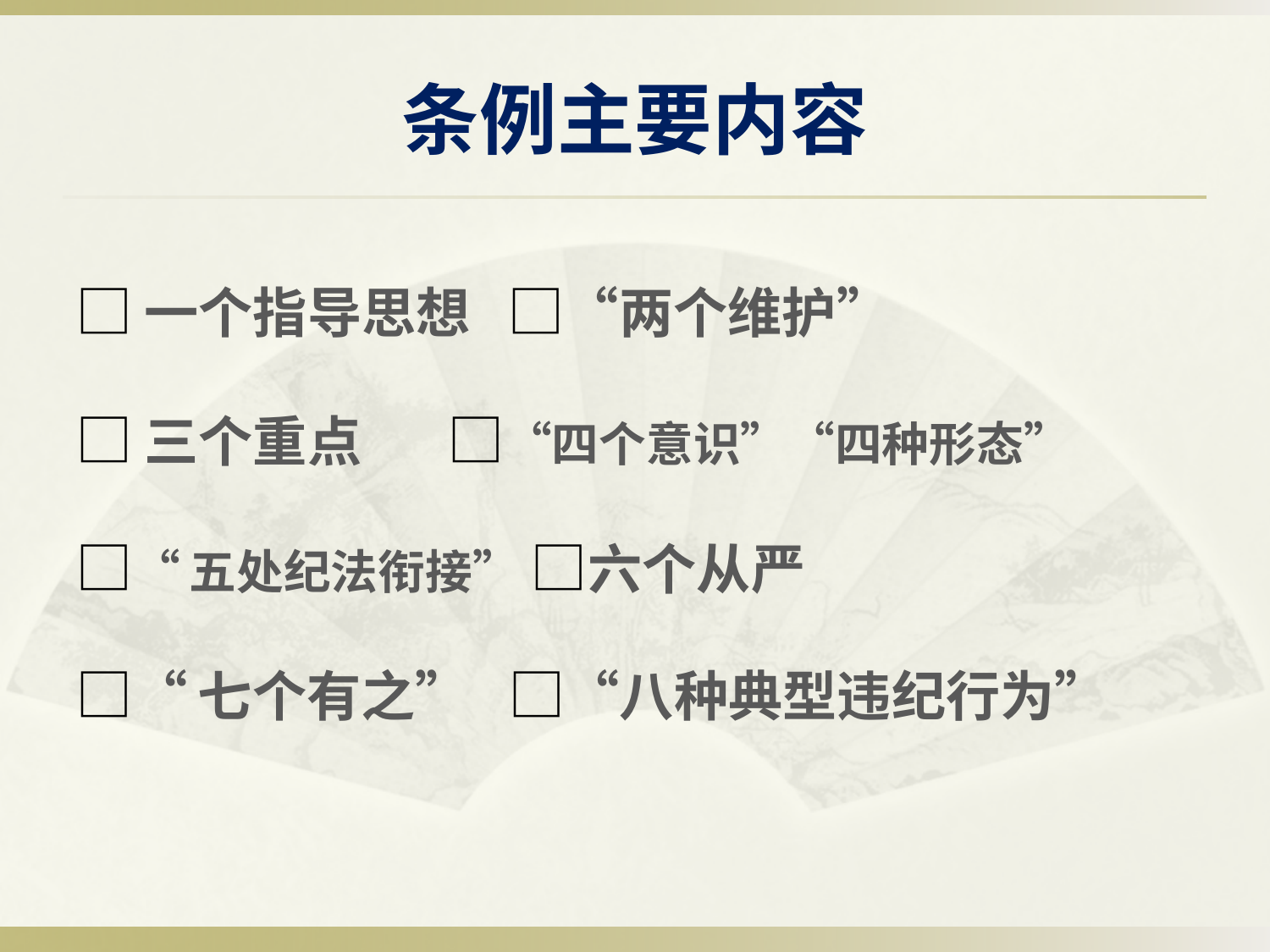

# 条例主要内容
□一个指导思想   □“两个维护”
□三个重点       □“四个意识”“四种形态”
□“五处纪法衔接” □六个从严
□“七个有之”   □“八种典型违纪行为”